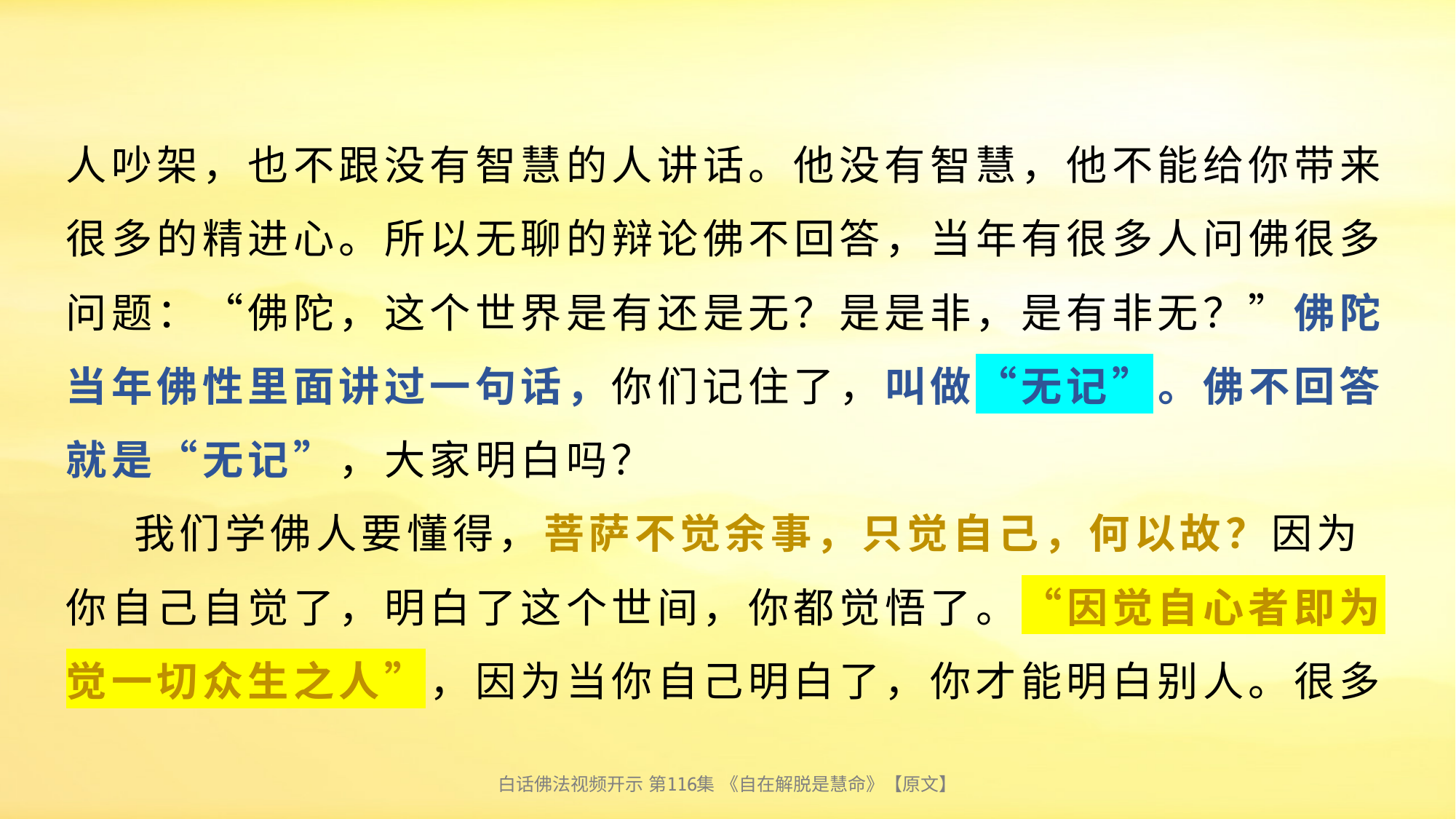

# 人吵架，也不跟没有智慧的人讲话。他没有智慧，他不能给你带来很多的精进心。所以无聊的辩论佛不回答，当年有很多人问佛很多问题：“佛陀，这个世界是有还是无？是是非，是有非无？”佛陀当年佛性里面讲过一句话，你们记住了，叫做“无记”。佛不回答就是“无记”，大家明白吗？ 我们学佛人要懂得，菩萨不觉余事，只觉自己，何以故？因为你自己自觉了，明白了这个世间，你都觉悟了。“因觉自心者即为觉一切众生之人”，因为当你自己明白了，你才能明白别人。很多
白话佛法视频开示 第116集 《自在解脱是慧命》【原文】